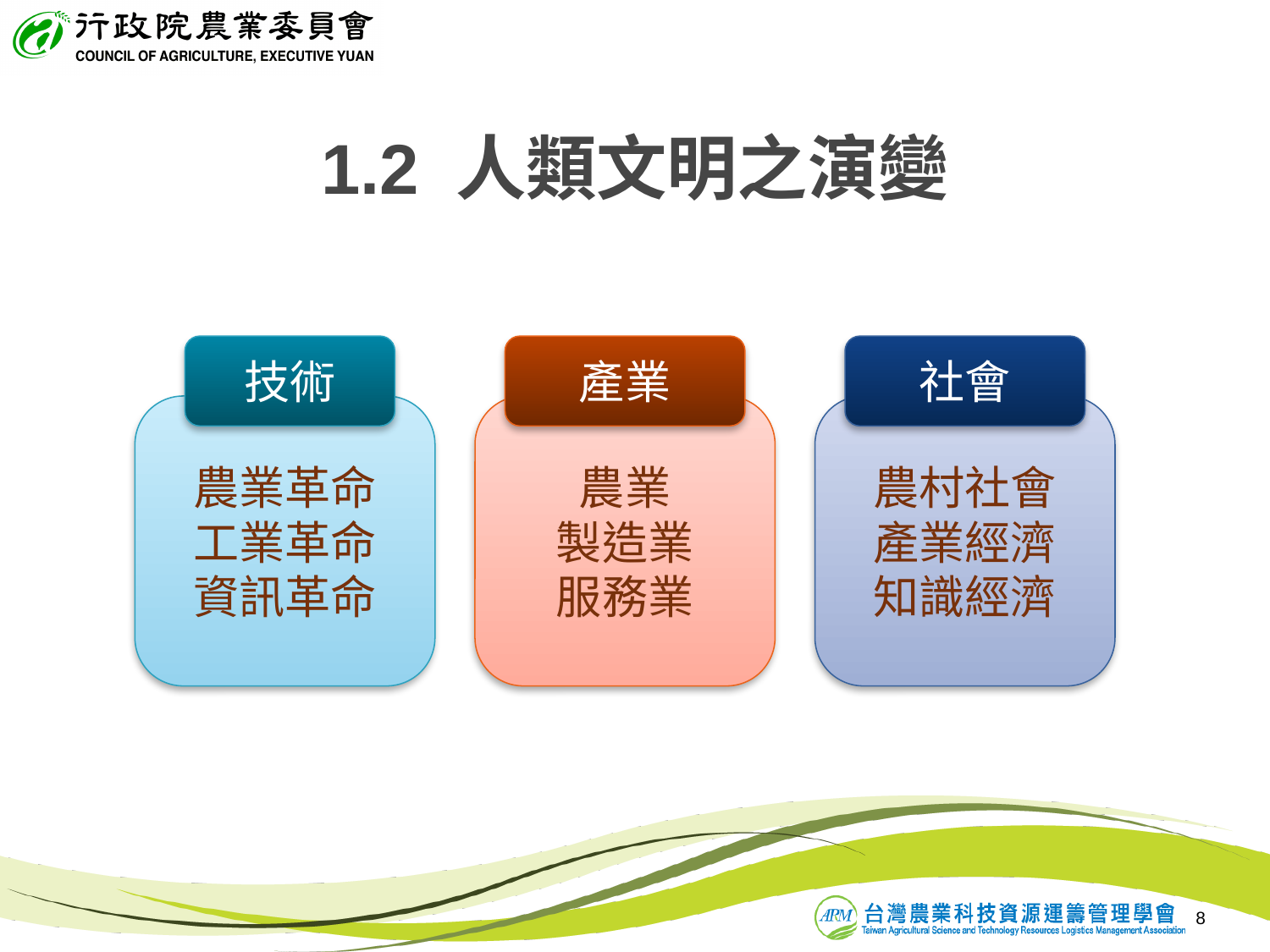

1.2 人類文明之演變
技術
產業
社會
農業革命
工業革命
資訊革命
農業
製造業
服務業
農村社會
產業經濟
知識經濟
8